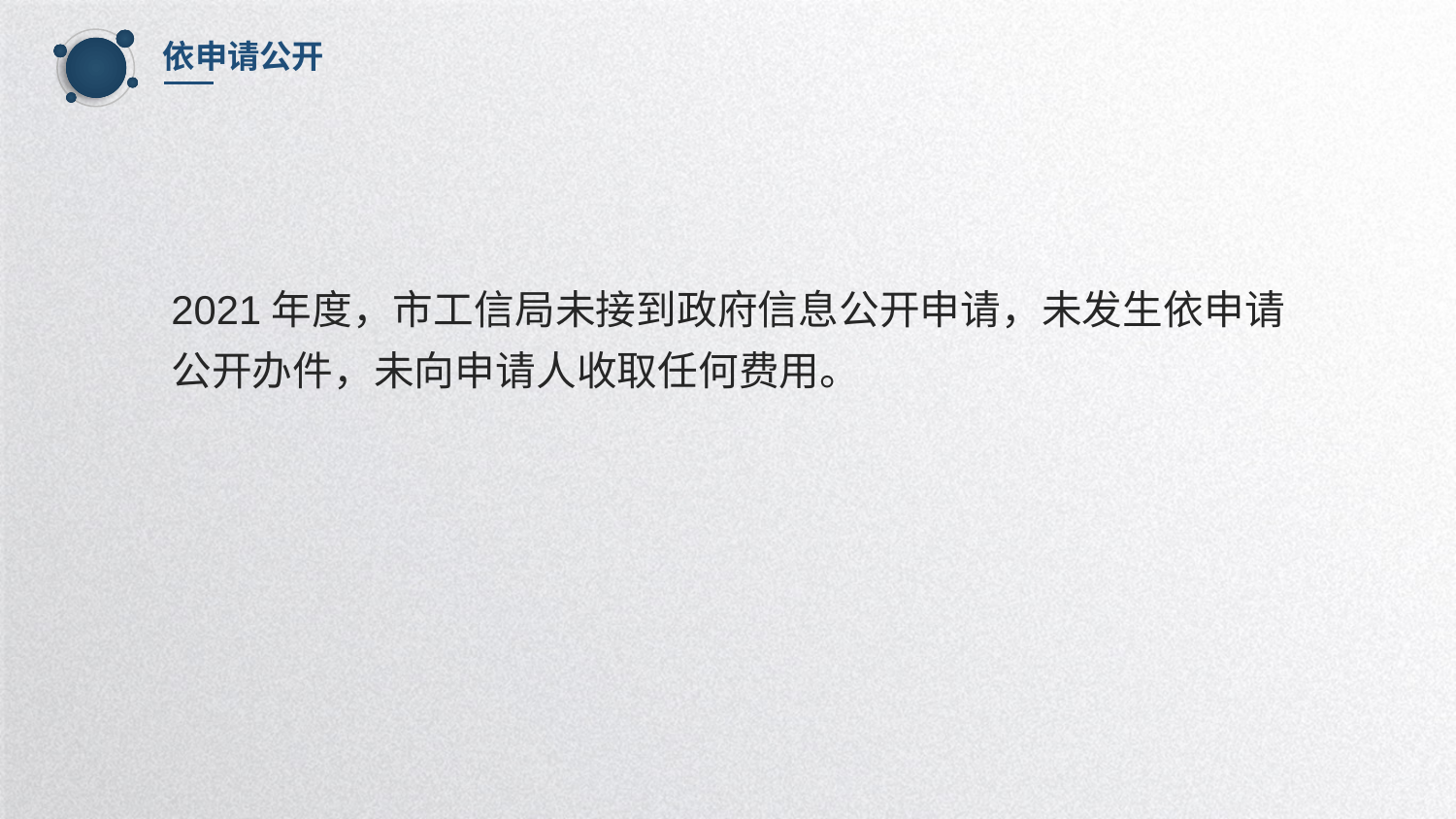

依申请公开
2021年度，市工信局未接到政府信息公开申请，未发生依申请公开办件，未向申请人收取任何费用。